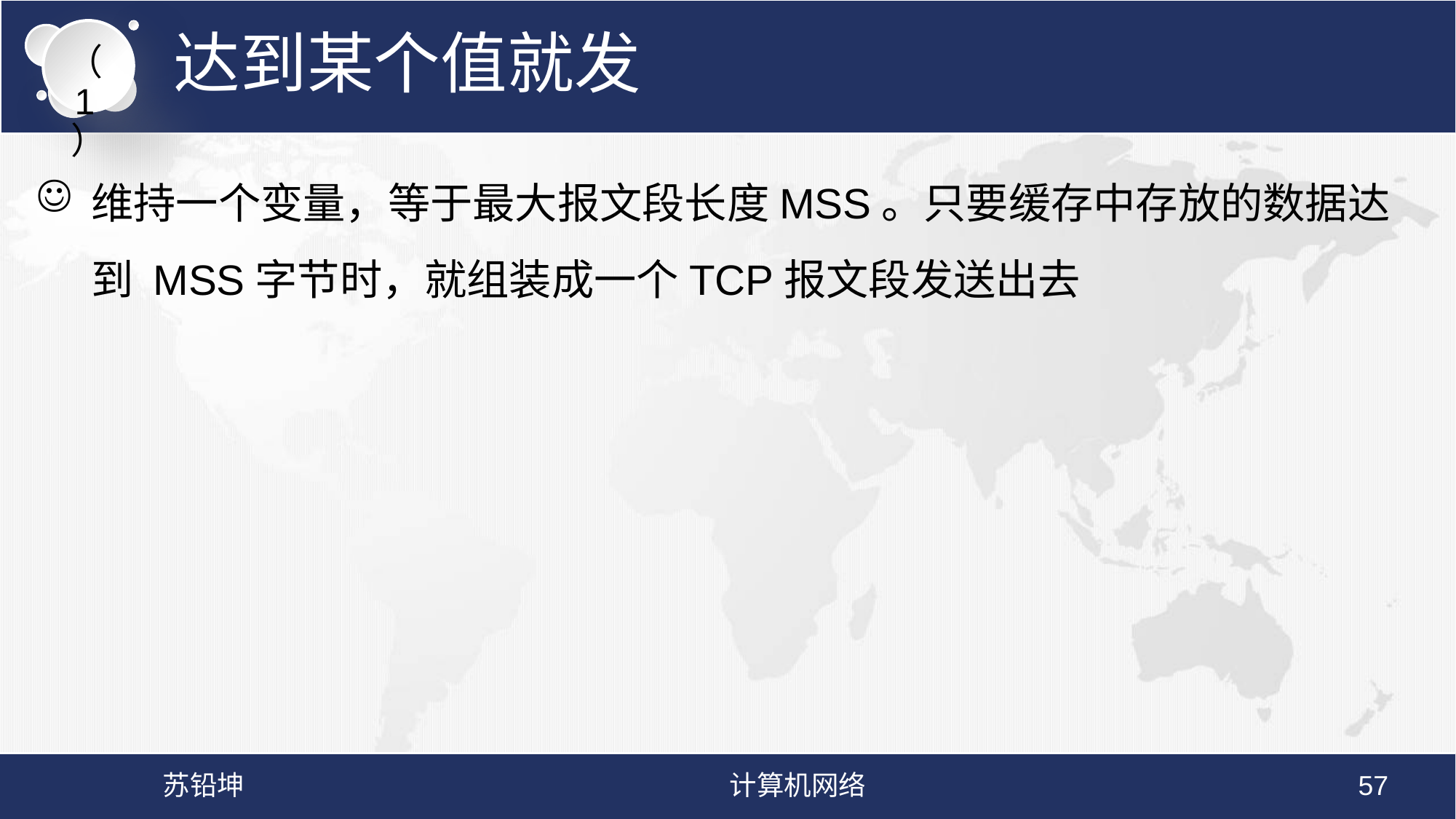

# 达到某个值就发
（1）
维持一个变量，等于最大报文段长度MSS。只要缓存中存放的数据达到 MSS字节时，就组装成一个TCP报文段发送出去
苏铅坤
计算机网络
57